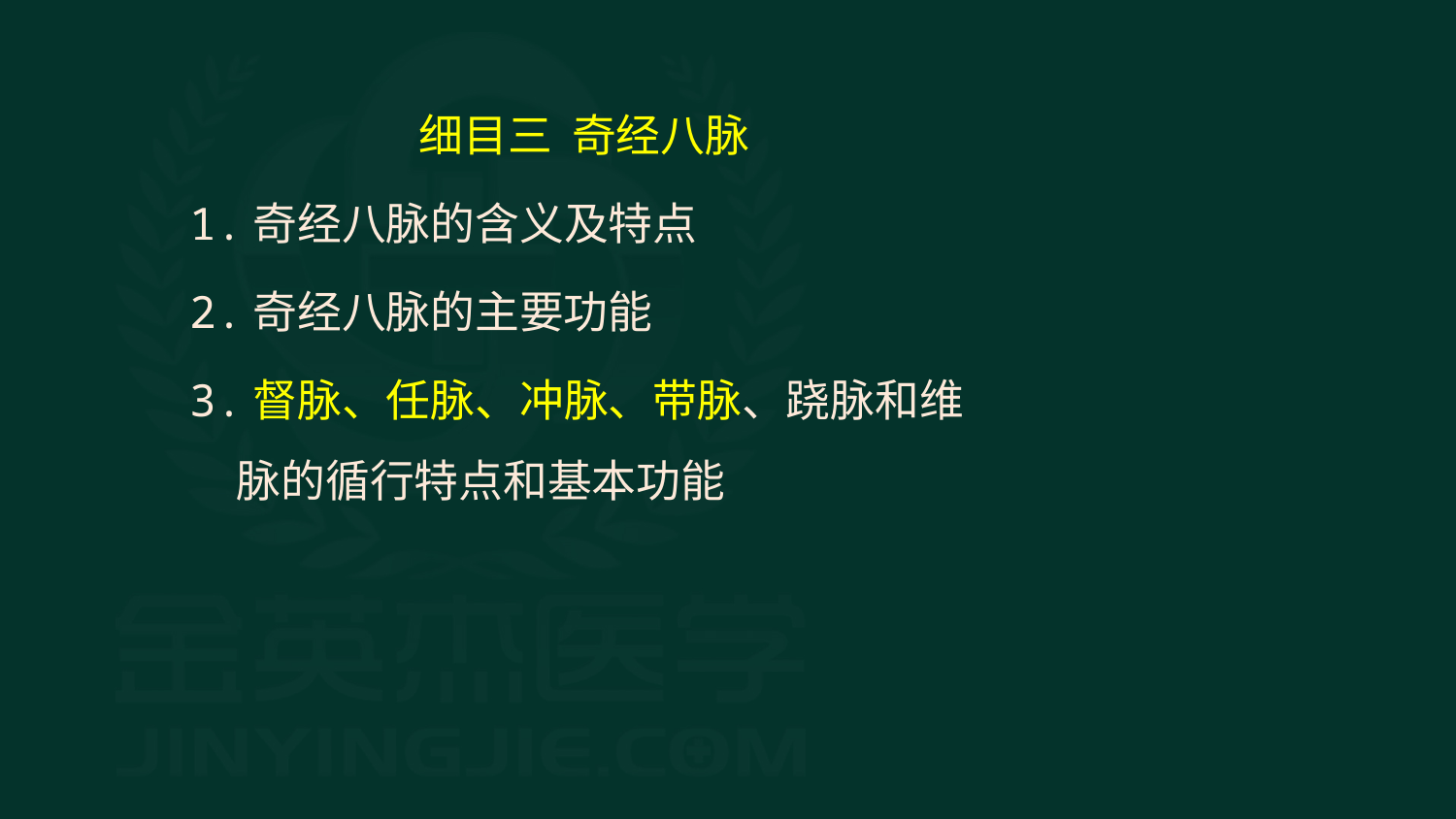

细目三  奇经八脉
1.奇经八脉的含义及特点
2.奇经八脉的主要功能
3.督脉、任脉、冲脉、带脉、跷脉和维脉的循行特点和基本功能